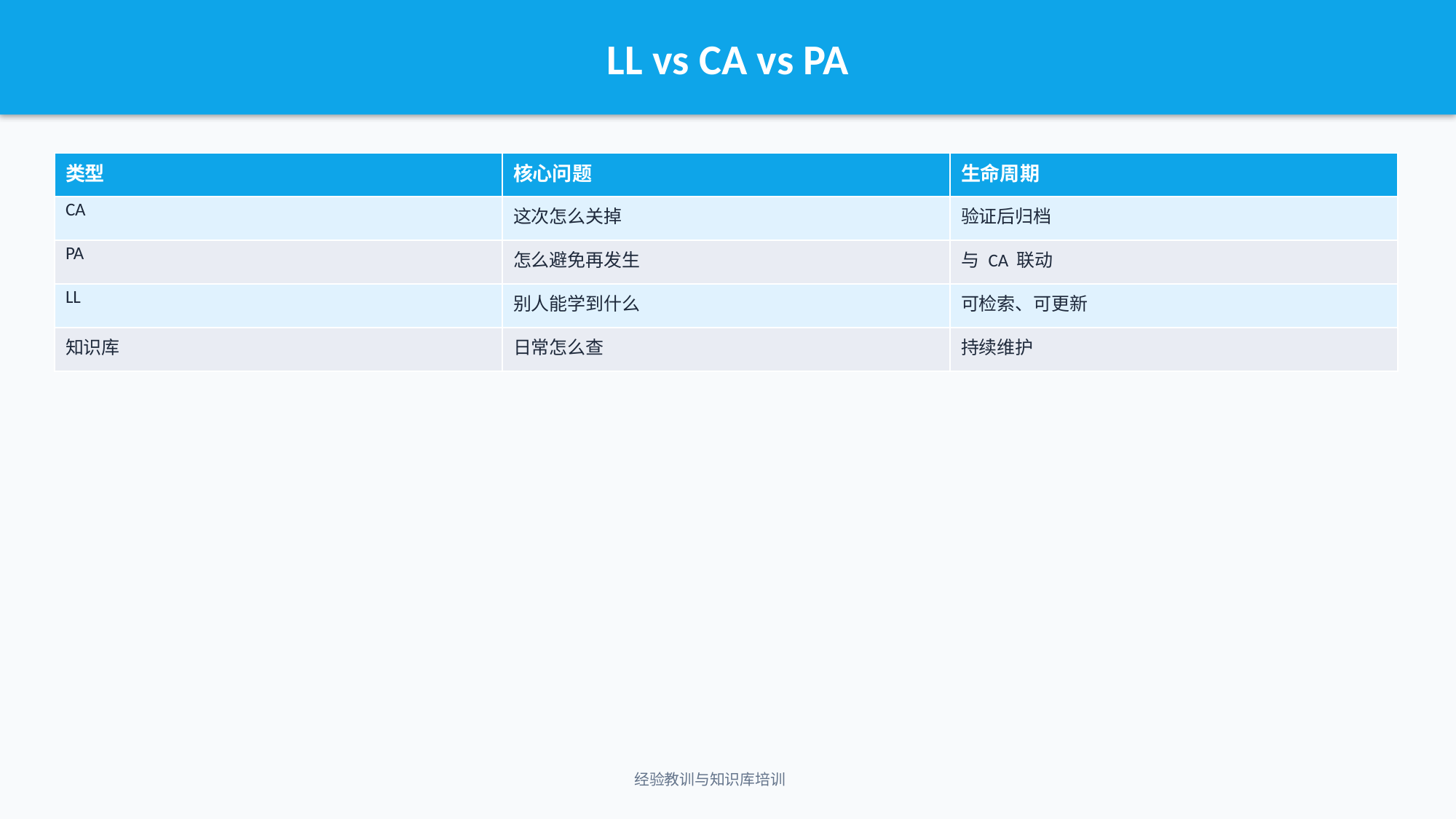

LL vs CA vs PA
| 类型 | 核心问题 | 生命周期 |
| --- | --- | --- |
| CA | 这次怎么关掉 | 验证后归档 |
| PA | 怎么避免再发生 | 与 CA 联动 |
| LL | 别人能学到什么 | 可检索、可更新 |
| 知识库 | 日常怎么查 | 持续维护 |
经验教训与知识库培训